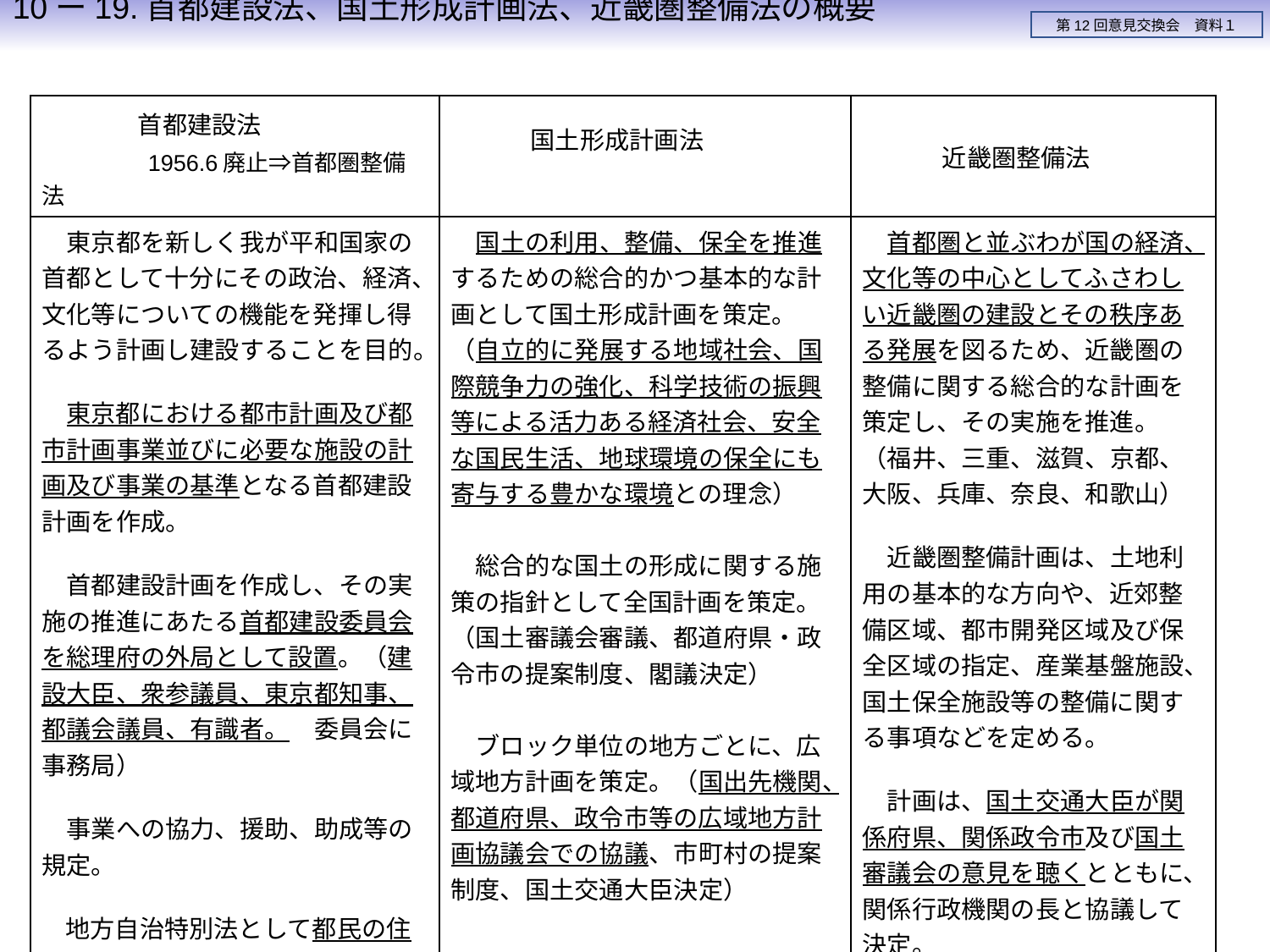

10ー19.首都建設法、国土形成計画法、近畿圏整備法の概要
第12回意見交換会　資料１
| 首都建設法 　　　　1956.6廃止⇒首都圏整備法 | 国土形成計画法 | 近畿圏整備法 |
| --- | --- | --- |
| 東京都を新しく我が平和国家の首都として十分にその政治、経済、文化等についての機能を発揮し得るよう計画し建設することを目的。 　東京都における都市計画及び都市計画事業並びに必要な施設の計画及び事業の基準となる首都建設計画を作成。 　首都建設計画を作成し、その実施の推進にあたる首都建設委員会を総理府の外局として設置。（建設大臣、衆参議員、東京都知事、都議会議員、有識者。　委員会に事務局） 　事業への協力、援助、助成等の規定。 地方自治特別法として都民の住民投票。 | 国土の利用、整備、保全を推進するための総合的かつ基本的な計画として国土形成計画を策定。 （自立的に発展する地域社会、国際競争力の強化、科学技術の振興等による活力ある経済社会、安全な国民生活、地球環境の保全にも寄与する豊かな環境との理念） 　 　総合的な国土の形成に関する施策の指針として全国計画を策定。 （国土審議会審議、都道府県・政令市の提案制度、閣議決定） 　ブロック単位の地方ごとに、広域地方計画を策定。（国出先機関、都道府県、政令市等の広域地方計画協議会での協議、市町村の提案制度、国土交通大臣決定） | 首都圏と並ぶわが国の経済、文化等の中心としてふさわしい近畿圏の建設とその秩序ある発展を図るため、近畿圏の整備に関する総合的な計画を策定し、その実施を推進。 （福井、三重、滋賀、京都、大阪、兵庫、奈良、和歌山） 　近畿圏整備計画は、土地利用の基本的な方向や、近郊整備区域、都市開発区域及び保全区域の指定、産業基盤施設、国土保全施設等の整備に関する事項などを定める。 　計画は、国土交通大臣が関係府県、関係政令市及び国土審議会の意見を聴くとともに、関係行政機関の長と協議して決定。 　国土交通大臣に計画の実施に関する勧告権。実施状況の公表義務。必要に応じ、国の普通財産の譲渡。 |